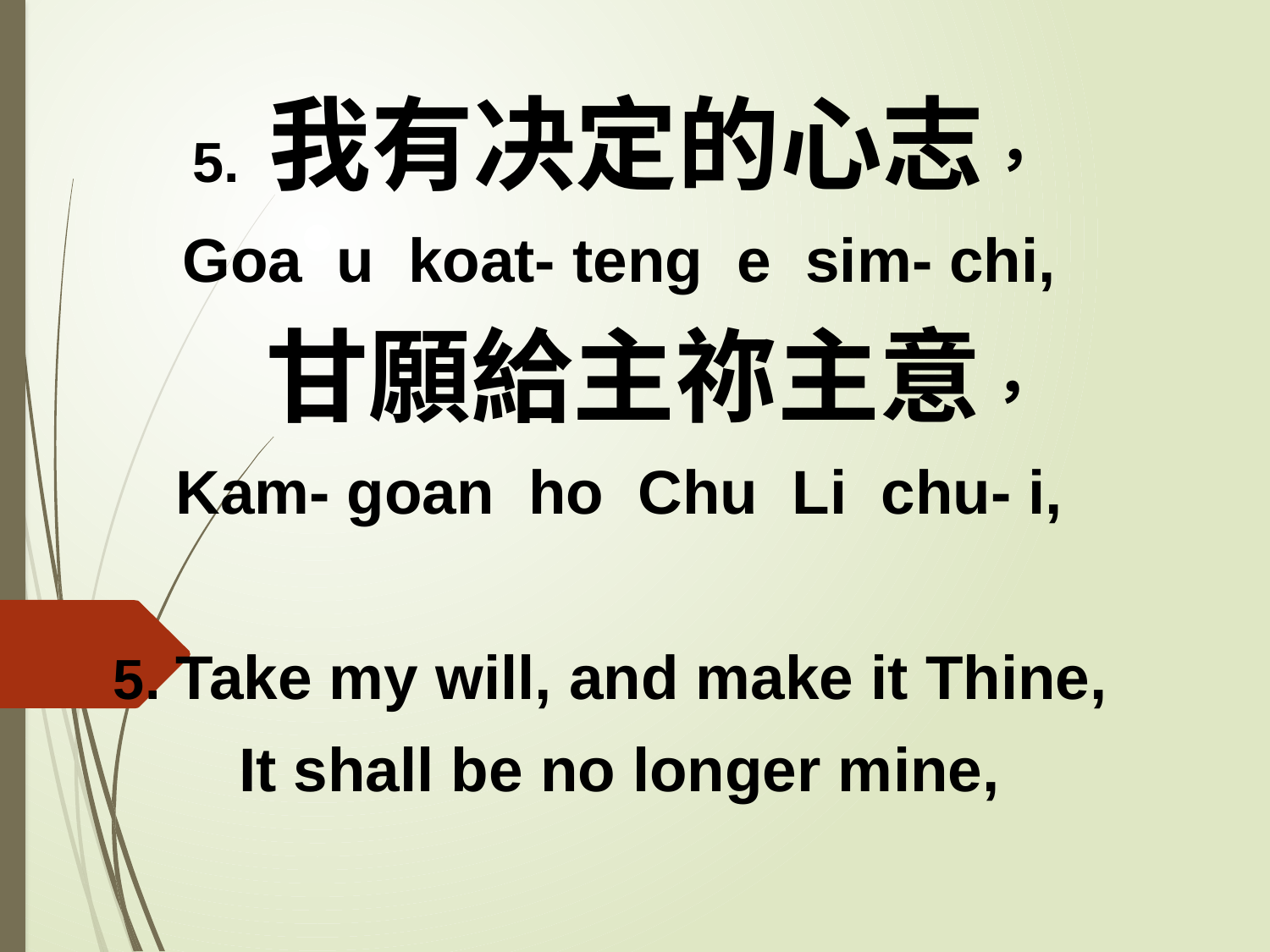

5. 我有决定的心志，
Goa  u  koat- teng  e  sim- chi,
  甘願給主祢主意，
Kam- goan  ho  Chu  Li  chu- i,

5. Take my will, and make it Thine,
It shall be no longer mine,